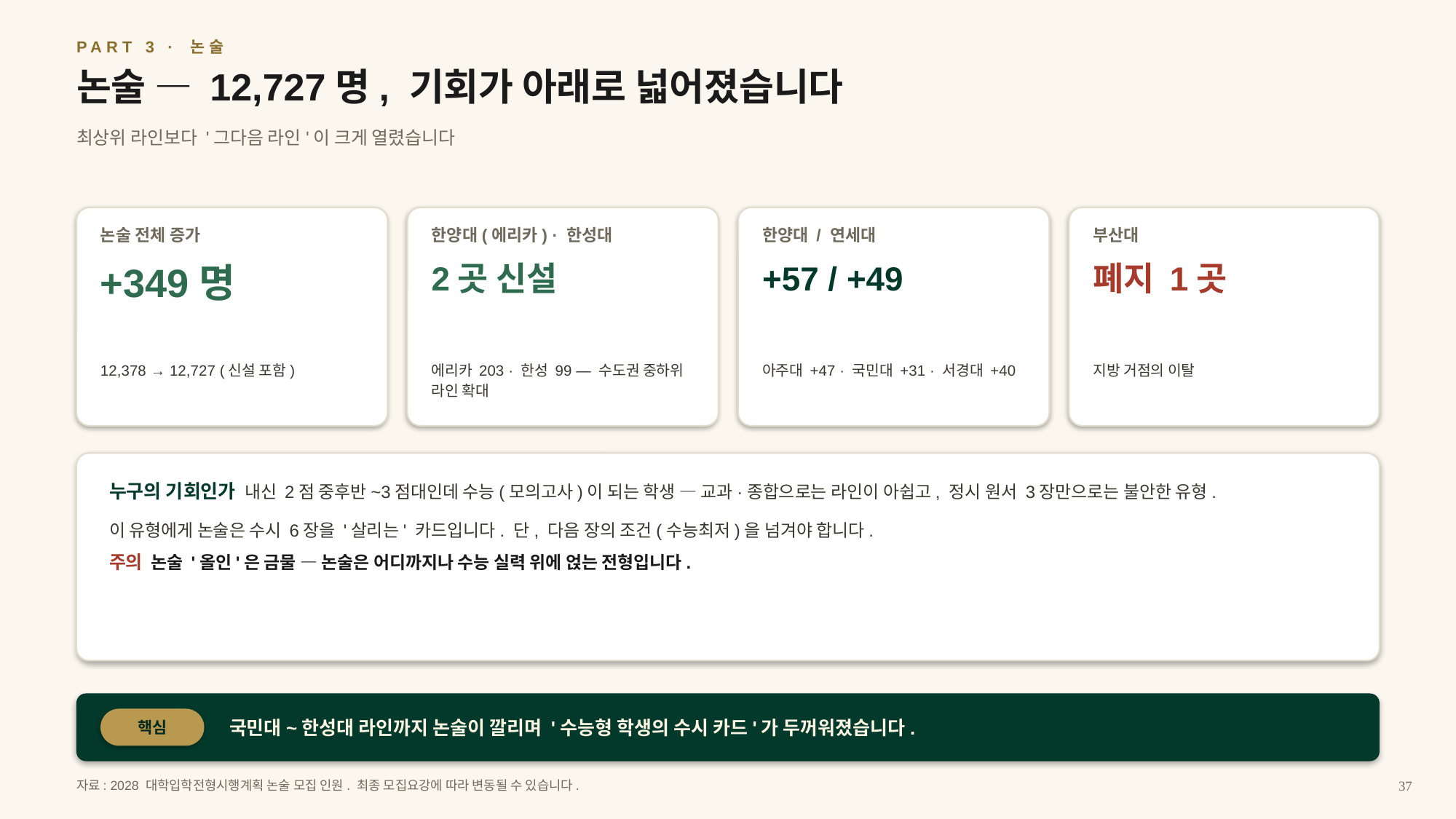

PART 3 · 논술
논술 — 12,727명, 기회가 아래로 넓어졌습니다
최상위 라인보다 '그다음 라인'이 크게 열렸습니다

논술 전체 증가
한양대(에리카) · 한성대
한양대 / 연세대
부산대
+349명
2곳 신설
+57 / +49
폐지 1곳
12,378 → 12,727 (신설 포함)
에리카 203 · 한성 99 — 수도권 중하위 라인 확대
아주대 +47 · 국민대 +31 · 서경대 +40
지방 거점의 이탈

누구의 기회인가  내신 2점 중후반~3점대인데 수능(모의고사)이 되는 학생 — 교과·종합으로는 라인이 아쉽고, 정시 원서 3장만으로는 불안한 유형.
이 유형에게 논술은 수시 6장을 '살리는' 카드입니다. 단, 다음 장의 조건(수능최저)을 넘겨야 합니다.
주의  논술 '올인'은 금물 — 논술은 어디까지나 수능 실력 위에 얹는 전형입니다.

국민대~한성대 라인까지 논술이 깔리며 '수능형 학생의 수시 카드'가 두꺼워졌습니다.
핵심
자료: 2028 대학입학전형시행계획 논술 모집 인원. 최종 모집요강에 따라 변동될 수 있습니다.
37